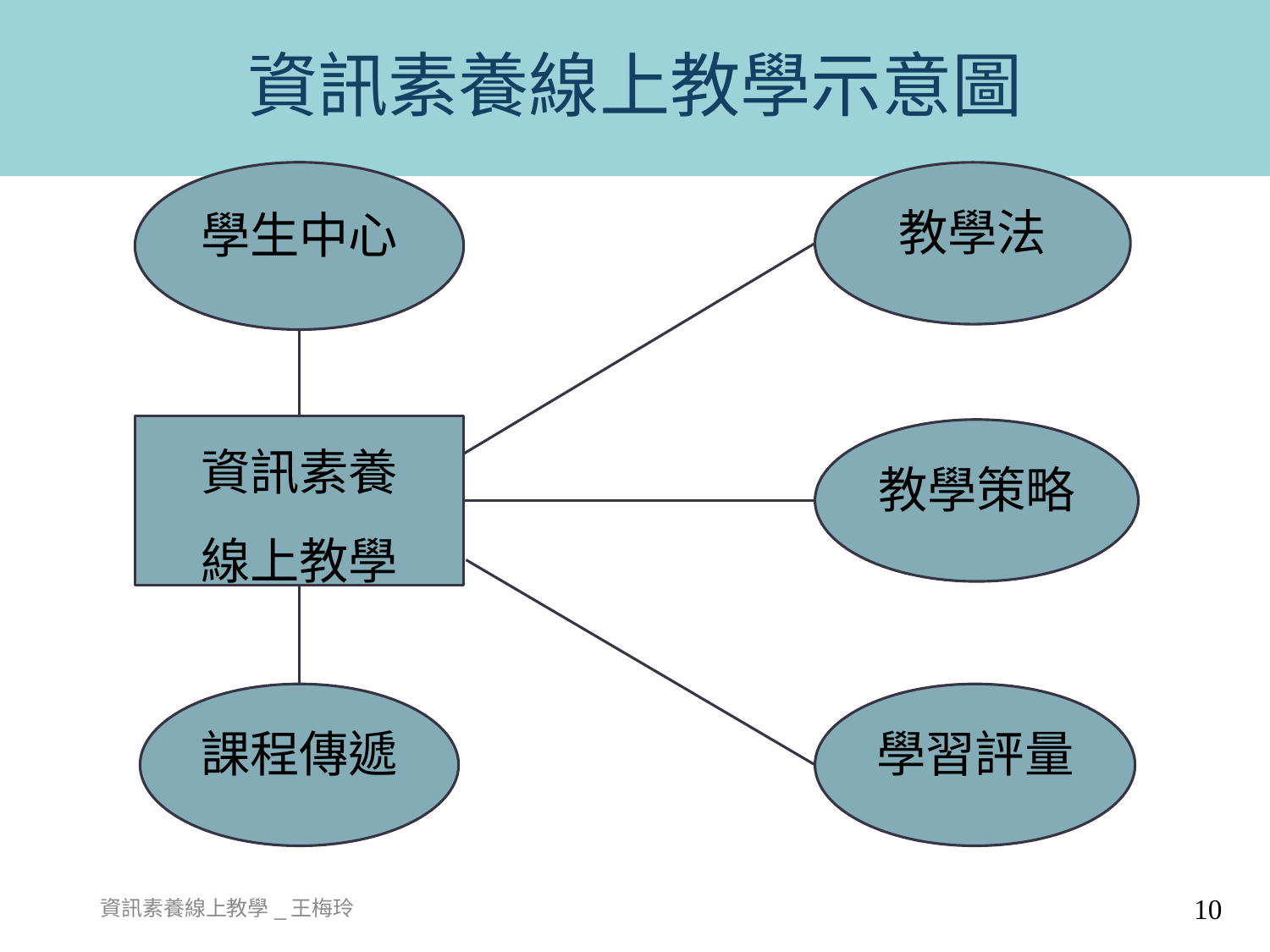

# 資訊素養線上教學示意圖
學生中心
教學法
資訊素養
線上教學
教學策略
課程傳遞
學習評量

資訊素養線上教學_王梅玲
10